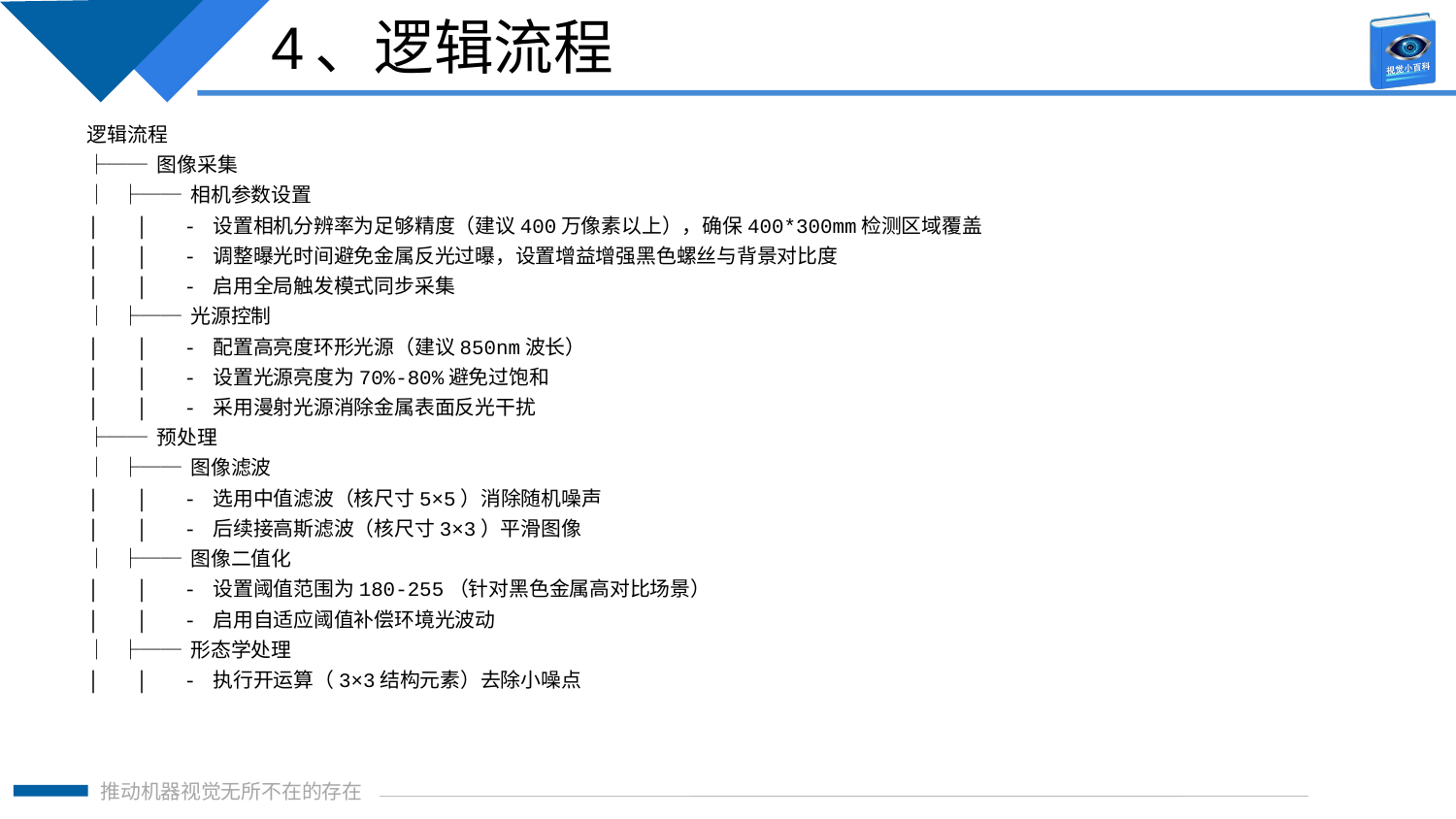

4、逻辑流程

逻辑流程
├── 图像采集
│   ├── 相机参数设置
│   │   - 设置相机分辨率为足够精度（建议400万像素以上），确保400*300mm检测区域覆盖
│   │   - 调整曝光时间避免金属反光过曝，设置增益增强黑色螺丝与背景对比度
│   │   - 启用全局触发模式同步采集
│   ├── 光源控制
│   │   - 配置高亮度环形光源（建议850nm波长）
│   │   - 设置光源亮度为70%-80%避免过饱和
│   │   - 采用漫射光源消除金属表面反光干扰
├── 预处理
│   ├── 图像滤波
│   │   - 选用中值滤波（核尺寸5×5）消除随机噪声
│   │   - 后续接高斯滤波（核尺寸3×3）平滑图像
│   ├── 图像二值化
│   │   - 设置阈值范围为180-255（针对黑色金属高对比场景）
│   │   - 启用自适应阈值补偿环境光波动
│   ├── 形态学处理
│   │   - 执行开运算（3×3结构元素）去除小噪点